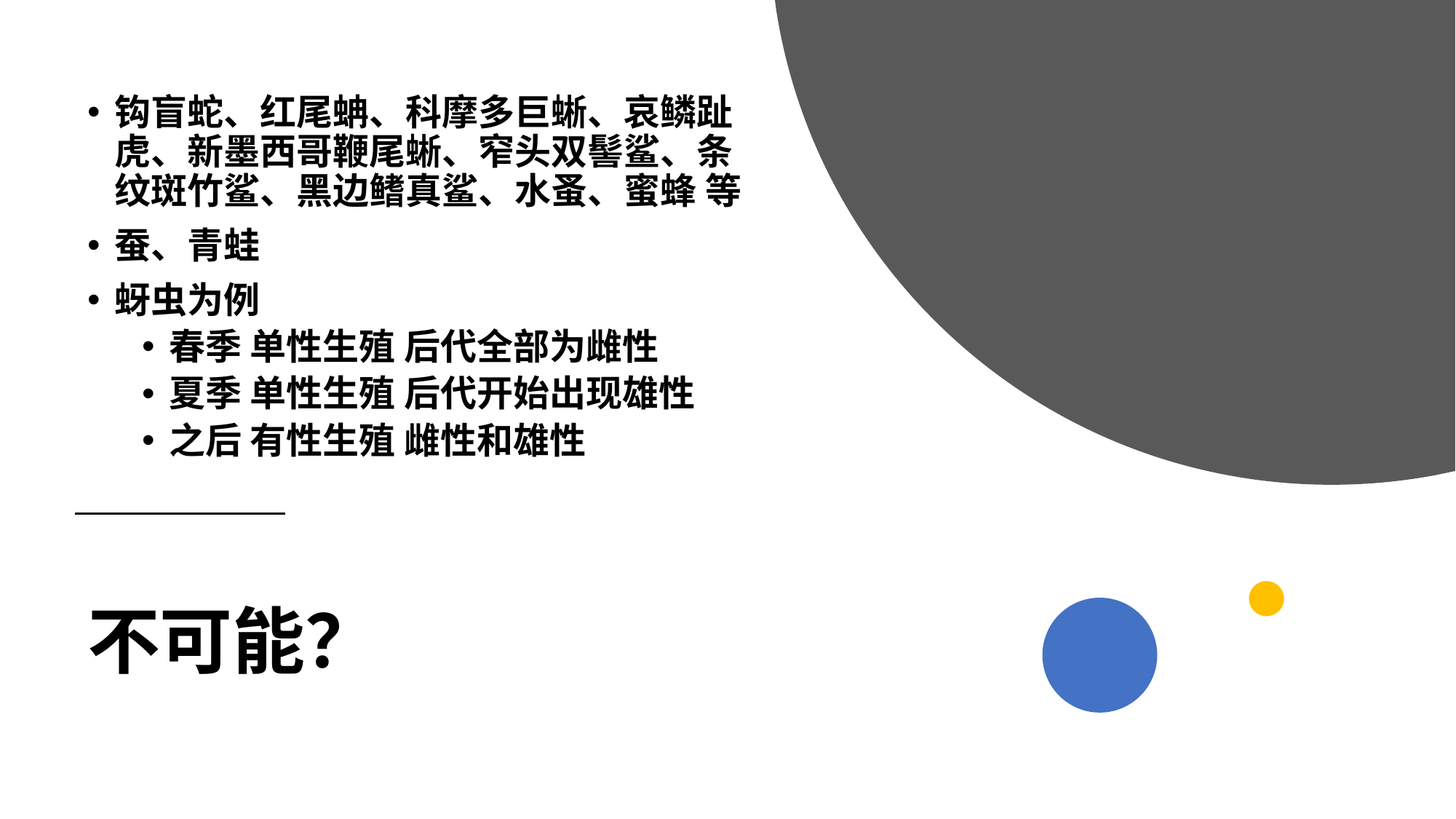

钩盲蛇、红尾蚺、科摩多巨蜥、哀鳞趾虎、新墨西哥鞭尾蜥、窄头双髻鲨、条纹斑竹鲨、黑边鳍真鲨、水蚤、蜜蜂 等
蚕、青蛙
蚜虫为例
春季 单性生殖 后代全部为雌性
夏季 单性生殖 后代开始出现雄性
之后 有性生殖 雌性和雄性
# 不可能？